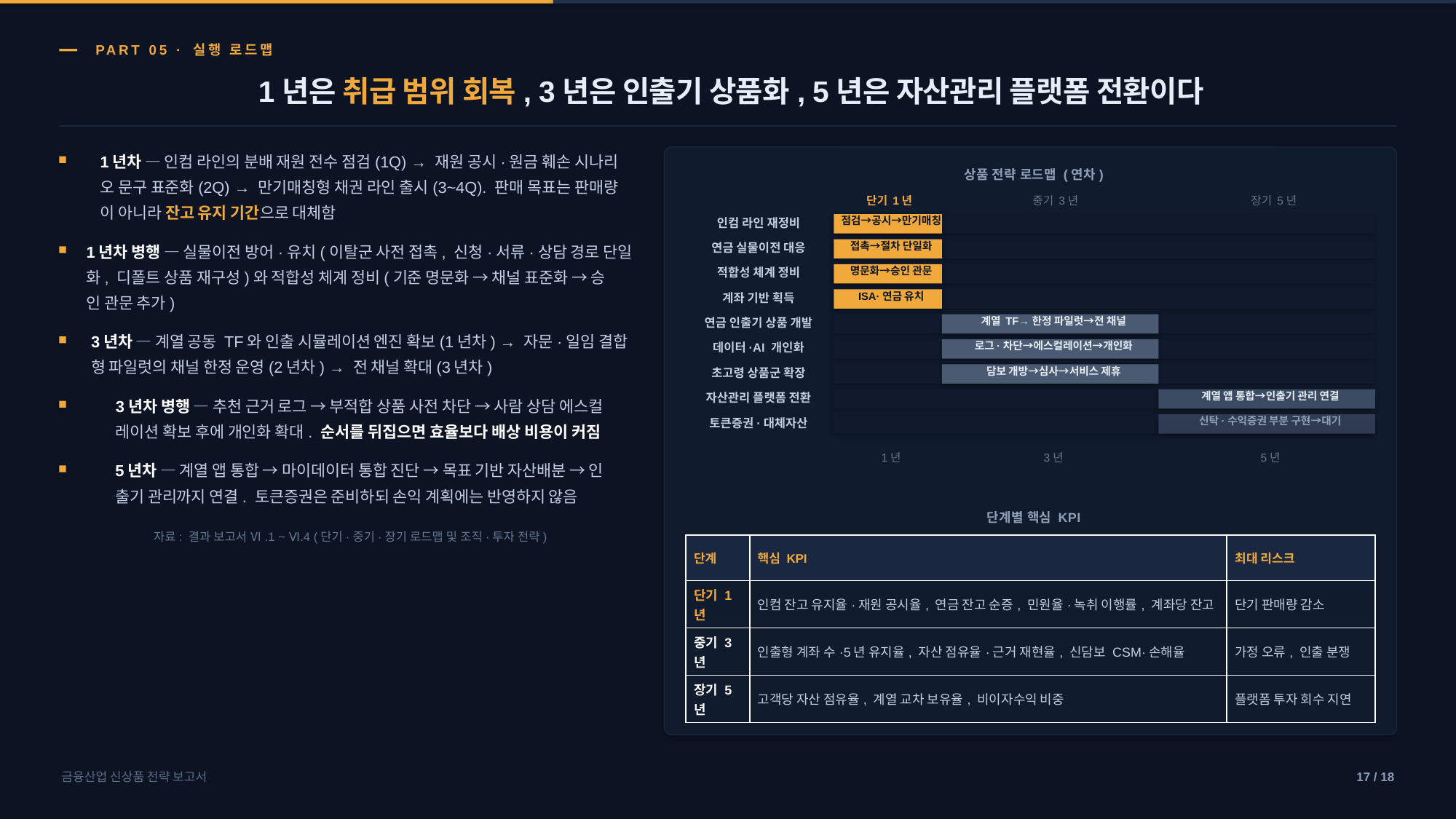

PART 05 · 실행 로드맵

1년은 취급 범위 회복, 3년은 인출기 상품화, 5년은 자산관리 플랫폼 전환이다

1년차 — 인컴 라인의 분배 재원 전수 점검(1Q) → 재원 공시·원금 훼손 시나리
오 문구 표준화(2Q) → 만기매칭형 채권 라인 출시(3~4Q). 판매 목표는 판매량
이 아니라 잔고 유지 기간으로 대체함

상품 전략 로드맵 (연차)
단기 1년
중기 3년
장기 5년
점검→공시→만기매칭

인컴 라인 재정비
1년차 병행 — 실물이전 방어·유치(이탈군 사전 접촉, 신청·서류·상담 경로 단일
화, 디폴트 상품 재구성)와 적합성 체계 정비(기준 명문화 → 채널 표준화 → 승
인 관문 추가)
접촉→절차 단일화

연금 실물이전 대응

명문화→승인 관문

적합성 체계 정비
ISA·연금 유치

계좌 기반 획득
계열 TF→한정 파일럿→전 채널

연금 인출기 상품 개발
3년차 — 계열 공동 TF와 인출 시뮬레이션 엔진 확보(1년차) → 자문·일임 결합
형 파일럿의 채널 한정 운영(2년차) → 전 채널 확대(3년차)

로그·차단→에스컬레이션→개인화

데이터·AI 개인화
담보 개방→심사→서비스 제휴

초고령 상품군 확장
계열 앱 통합→인출기 관리 연결

자산관리 플랫폼 전환
3년차 병행 — 추천 근거 로그 → 부적합 상품 사전 차단 → 사람 상담 에스컬
레이션 확보 후에 개인화 확대. 순서를 뒤집으면 효율보다 배상 비용이 커짐

신탁·수익증권 부분 구현→대기

토큰증권·대체자산
1년
3년
5년
5년차 — 계열 앱 통합 → 마이데이터 통합 진단 → 목표 기반 자산배분 → 인
출기 관리까지 연결. 토큰증권은 준비하되 손익 계획에는 반영하지 않음

단계별 핵심 KPI
자료: 결과 보고서 Ⅵ.1 ~ Ⅵ.4 (단기·중기·장기 로드맵 및 조직·투자 전략)
| 단계 | 핵심 KPI | 최대 리스크 |
| --- | --- | --- |
| 단기 1년 | 인컴 잔고 유지율·재원 공시율, 연금 잔고 순증, 민원율·녹취 이행률, 계좌당 잔고 | 단기 판매량 감소 |
| 중기 3년 | 인출형 계좌 수·5년 유지율, 자산 점유율·근거 재현율, 신담보 CSM·손해율 | 가정 오류, 인출 분쟁 |
| 장기 5년 | 고객당 자산 점유율, 계열 교차 보유율, 비이자수익 비중 | 플랫폼 투자 회수 지연 |
금융산업 신상품 전략 보고서
17 / 18